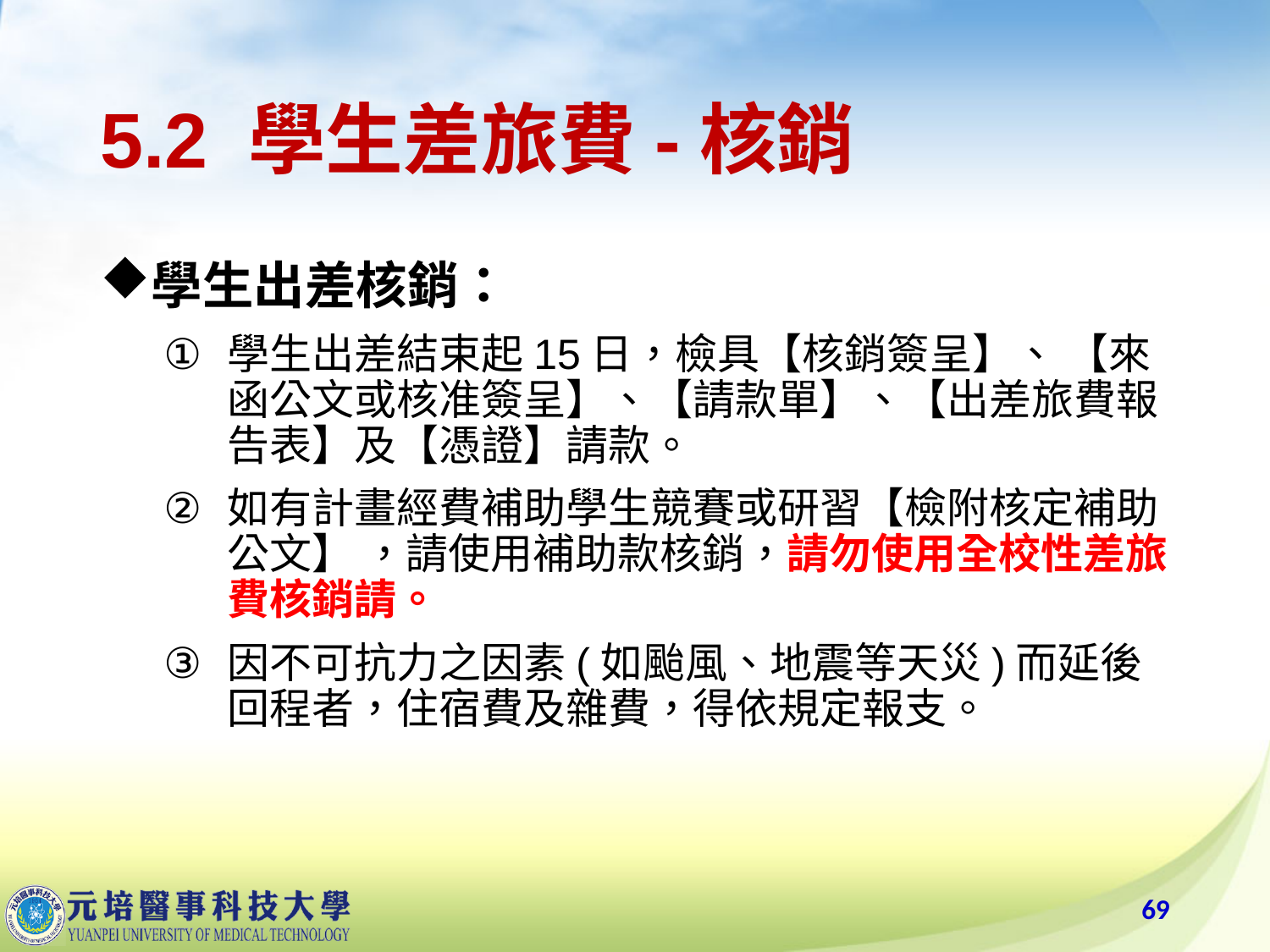

# 5.2 學生差旅費-核銷
學生出差核銷：
學生出差結束起15日，檢具【核銷簽呈】、 【來函公文或核准簽呈】、【請款單】、【出差旅費報告表】及【憑證】請款。
如有計畫經費補助學生競賽或研習【檢附核定補助公文】 ，請使用補助款核銷，請勿使用全校性差旅費核銷請。
因不可抗力之因素(如颱風、地震等天災)而延後回程者，住宿費及雜費，得依規定報支。

69